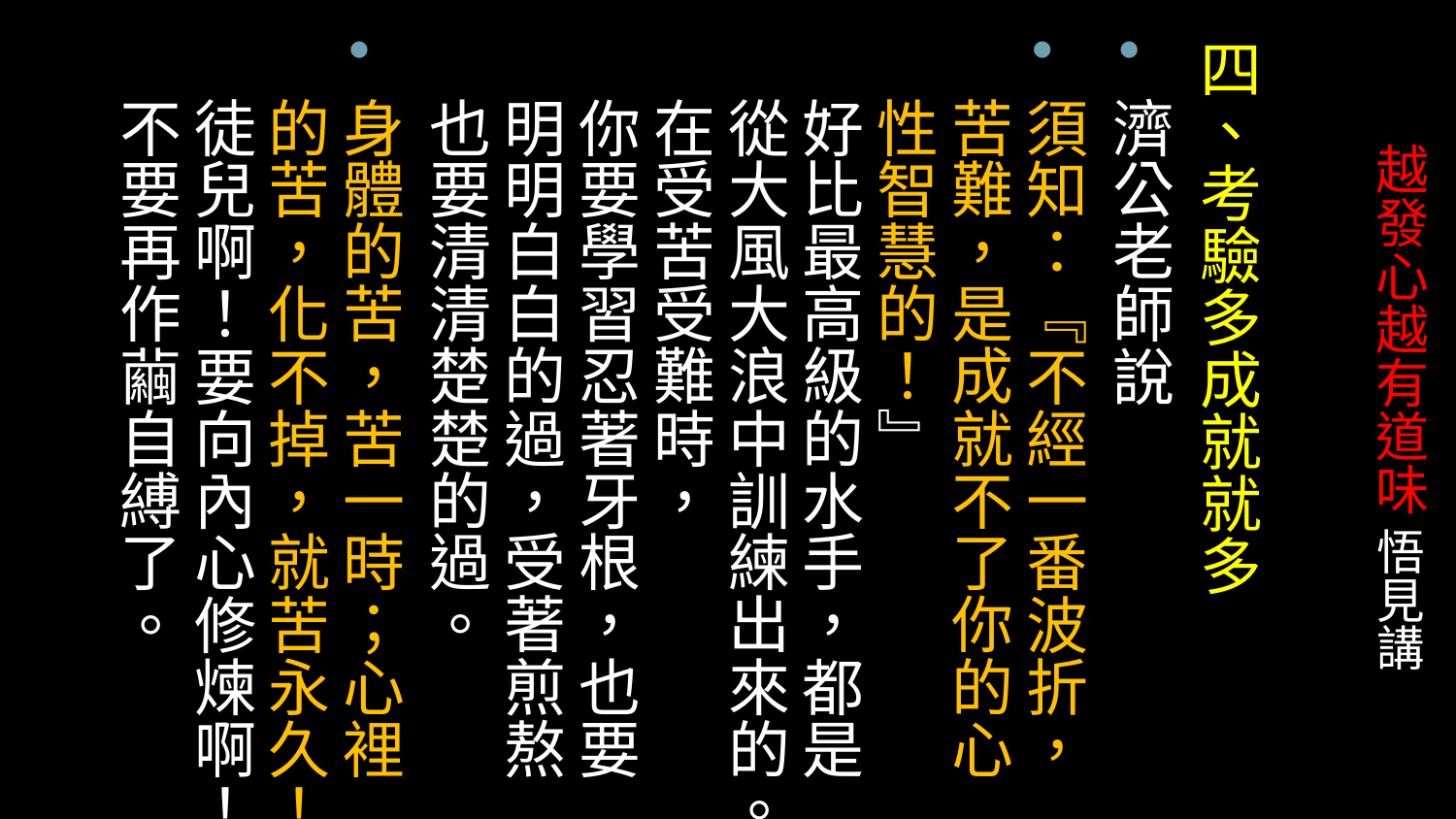

四、考驗多成就就多
濟公老師說
須知：『不經一番波折，苦難，是成就不了你的心性智慧的！』
好比最高級的水手，都是從大風大浪中訓練出來的。在受苦受難時，
你要學習忍著牙根，也要明明白白的過，受著煎熬也要清清楚楚的過。
身體的苦，苦一時；心裡的苦，化不掉，就苦永久！徒兒啊！要向內心修煉啊！不要再作繭自縛了。

# 越發心越有道味 悟見講